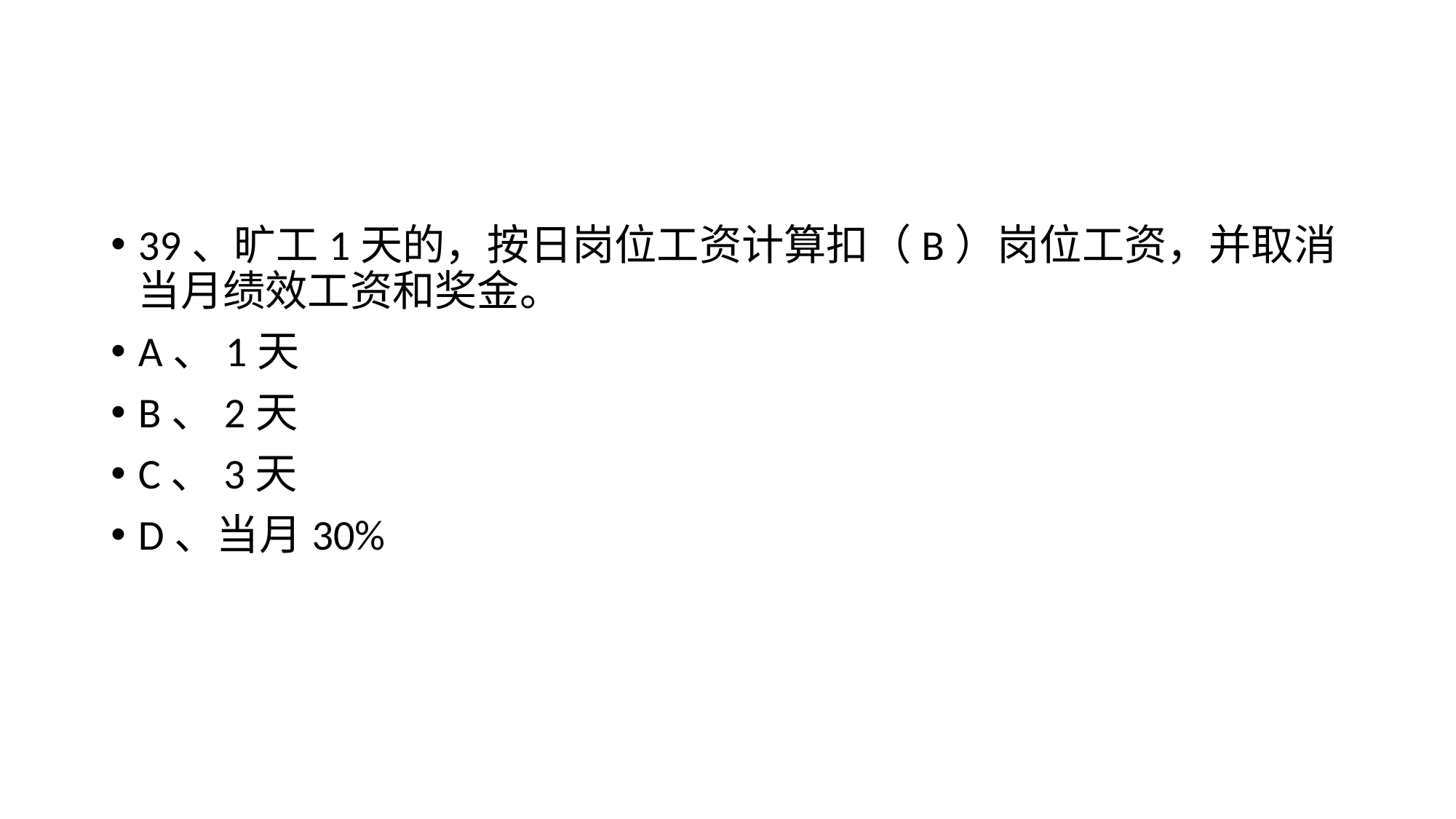

#
39、旷工1天的，按日岗位工资计算扣（B）岗位工资，并取消当月绩效工资和奖金。
A、1天
B、2天
C、3天
D、当月30%